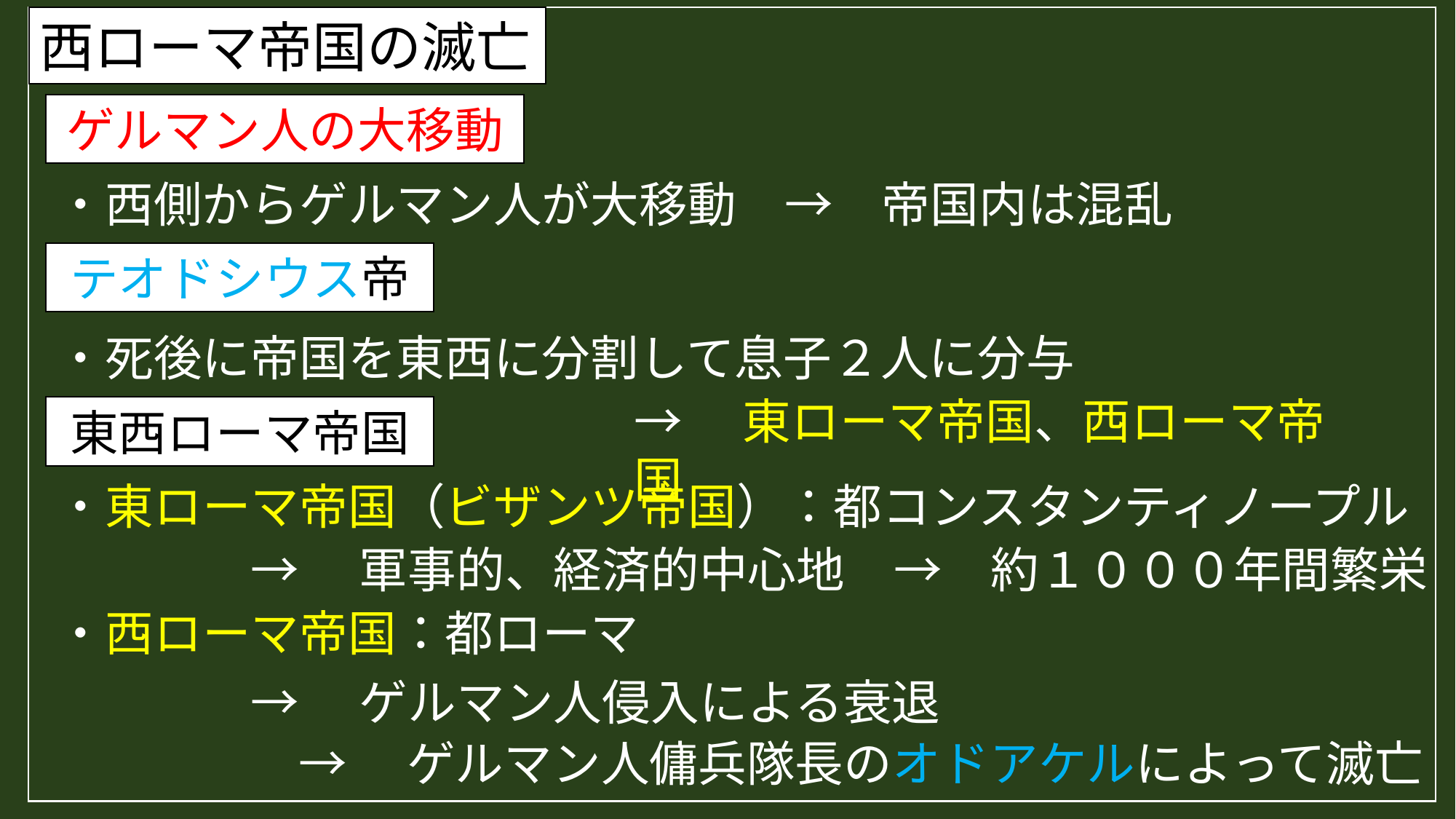

西ローマ帝国の滅亡
ゲルマン人の大移動
・西側からゲルマン人が大移動　→　帝国内は混乱
テオドシウス帝
・死後に帝国を東西に分割して息子２人に分与
→　東ローマ帝国、西ローマ帝国
東西ローマ帝国
・東ローマ帝国（ビザンツ帝国）：都コンスタンティノープル
→　軍事的、経済的中心地　→　約１０００年間繁栄
・西ローマ帝国：都ローマ
→　ゲルマン人侵入による衰退
→　ゲルマン人傭兵隊長のオドアケルによって滅亡